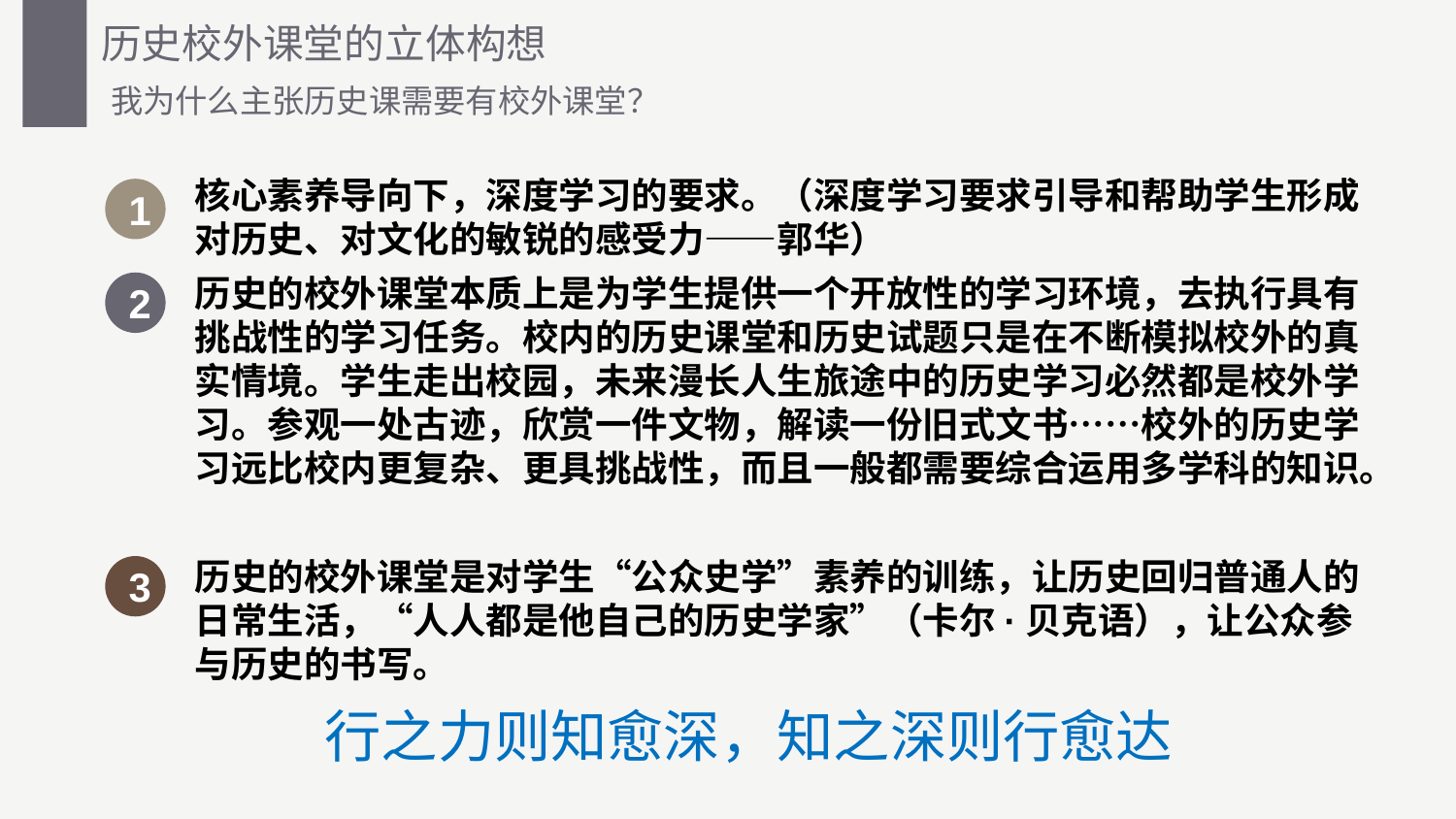

历史校外课堂的立体构想
我为什么主张历史课需要有校外课堂？
核心素养导向下，深度学习的要求。（深度学习要求引导和帮助学生形成对历史、对文化的敏锐的感受力——郭华）
1
历史的校外课堂本质上是为学生提供一个开放性的学习环境，去执行具有挑战性的学习任务。校内的历史课堂和历史试题只是在不断模拟校外的真实情境。学生走出校园，未来漫长人生旅途中的历史学习必然都是校外学习。参观一处古迹，欣赏一件文物，解读一份旧式文书……校外的历史学习远比校内更复杂、更具挑战性，而且一般都需要综合运用多学科的知识。

2
历史的校外课堂是对学生“公众史学”素养的训练，让历史回归普通人的日常生活，“人人都是他自己的历史学家”（卡尔·贝克语），让公众参与历史的书写。
3
行之力则知愈深，知之深则行愈达